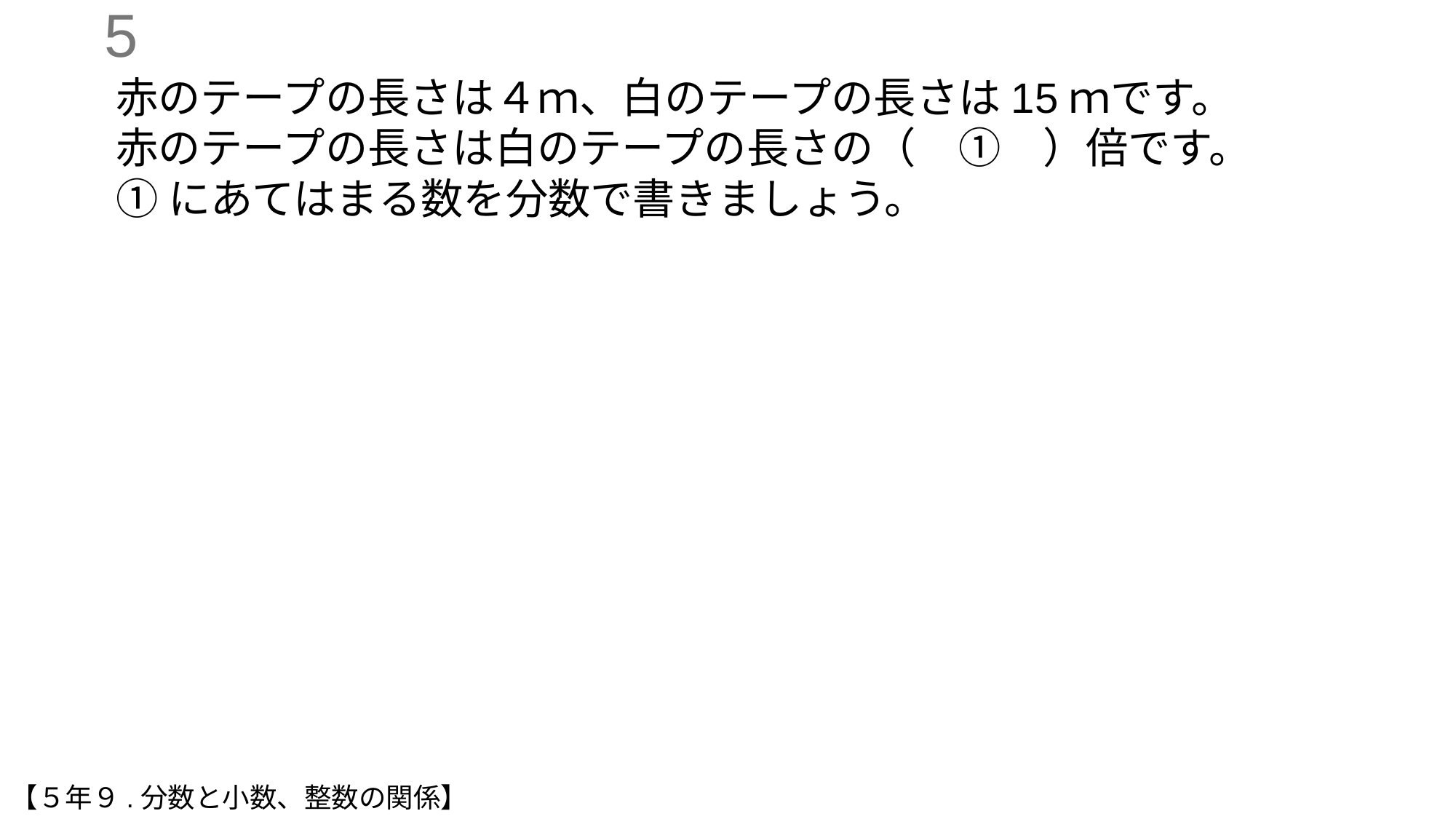

5
赤のテープの長さは４ｍ、白のテープの長さは15ｍです。
赤のテープの長さは白のテープの長さの（　①　）倍です。
①にあてはまる数を分数で書きましょう。
【５年９.分数と小数、整数の関係】